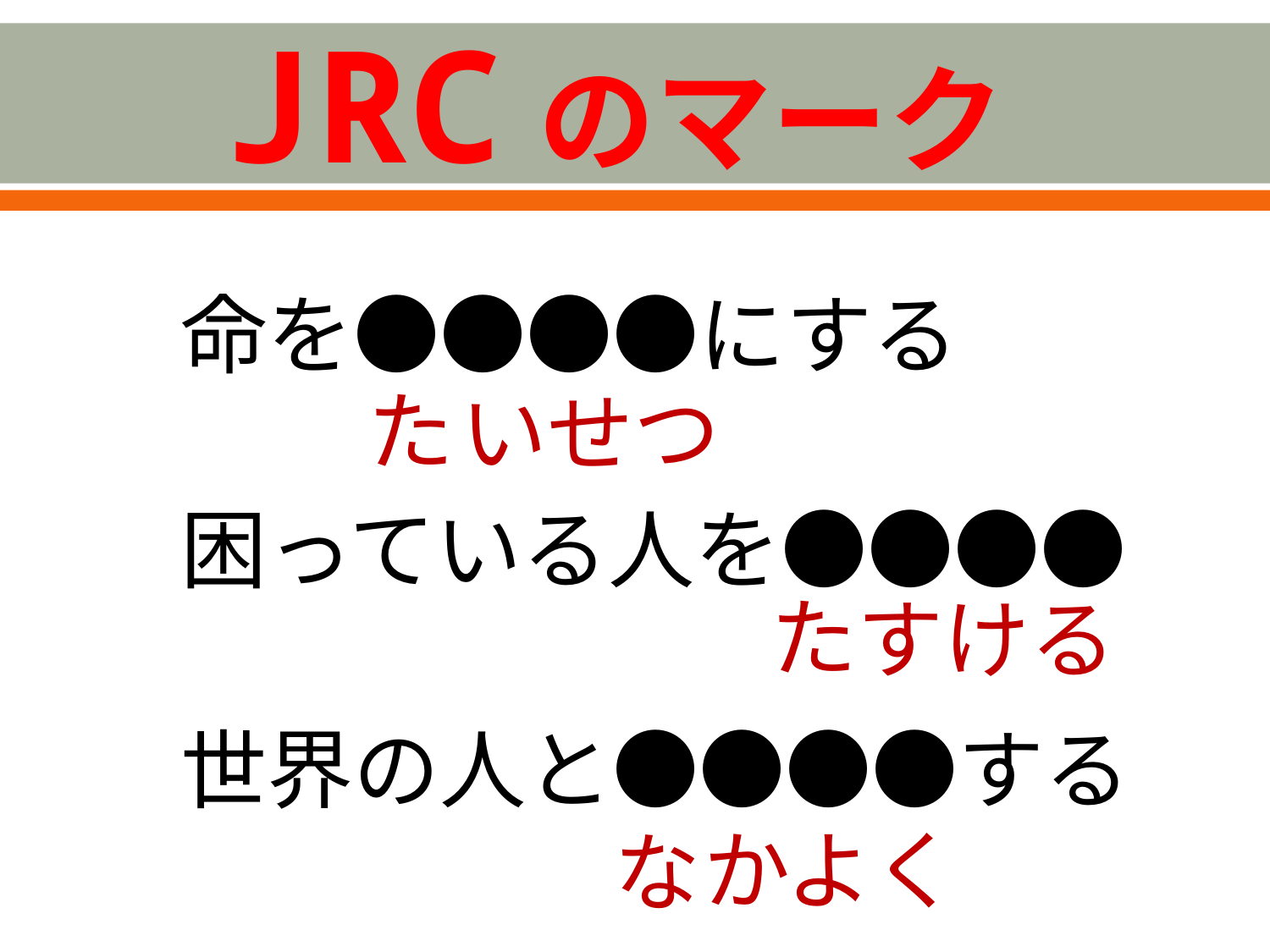

# JRCのマーク
命を●●●●にする

た
いせつ
困っている人を●●●●
た
すける
世界の人と●●●●する
かよく
な